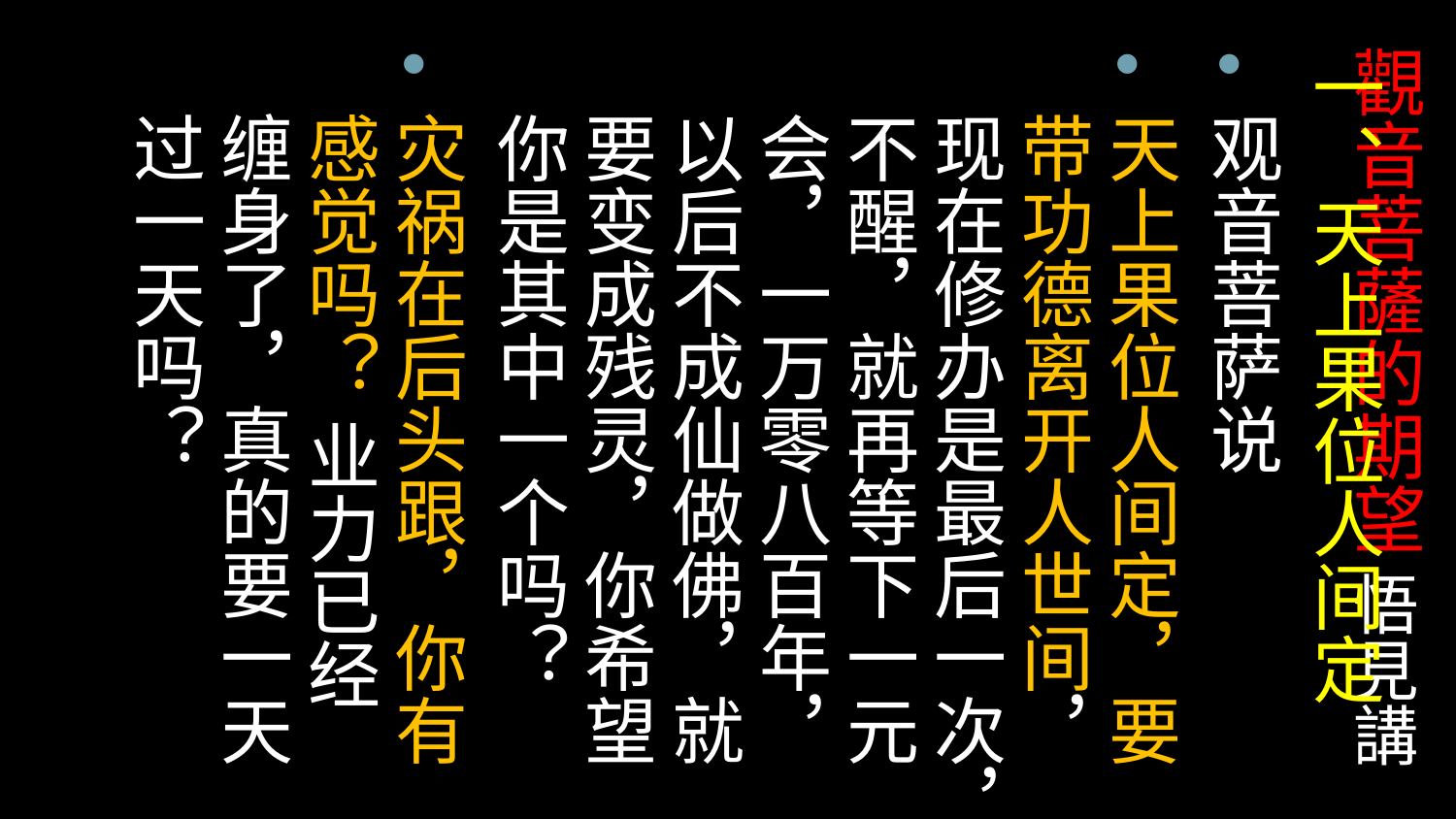

# 觀音菩薩的期望 悟見講
一、天上果位人间定
观音菩萨说
天上果位人间定，要带功德离开人世间，现在修办是最后一次，不醒，就再等下一元会，一万零八百年，以后不成仙做佛，就要变成残灵，你希望你是其中一个吗？
灾祸在后头跟，你有感觉吗？ 业力已经缠身了，真的要一天过一天吗？